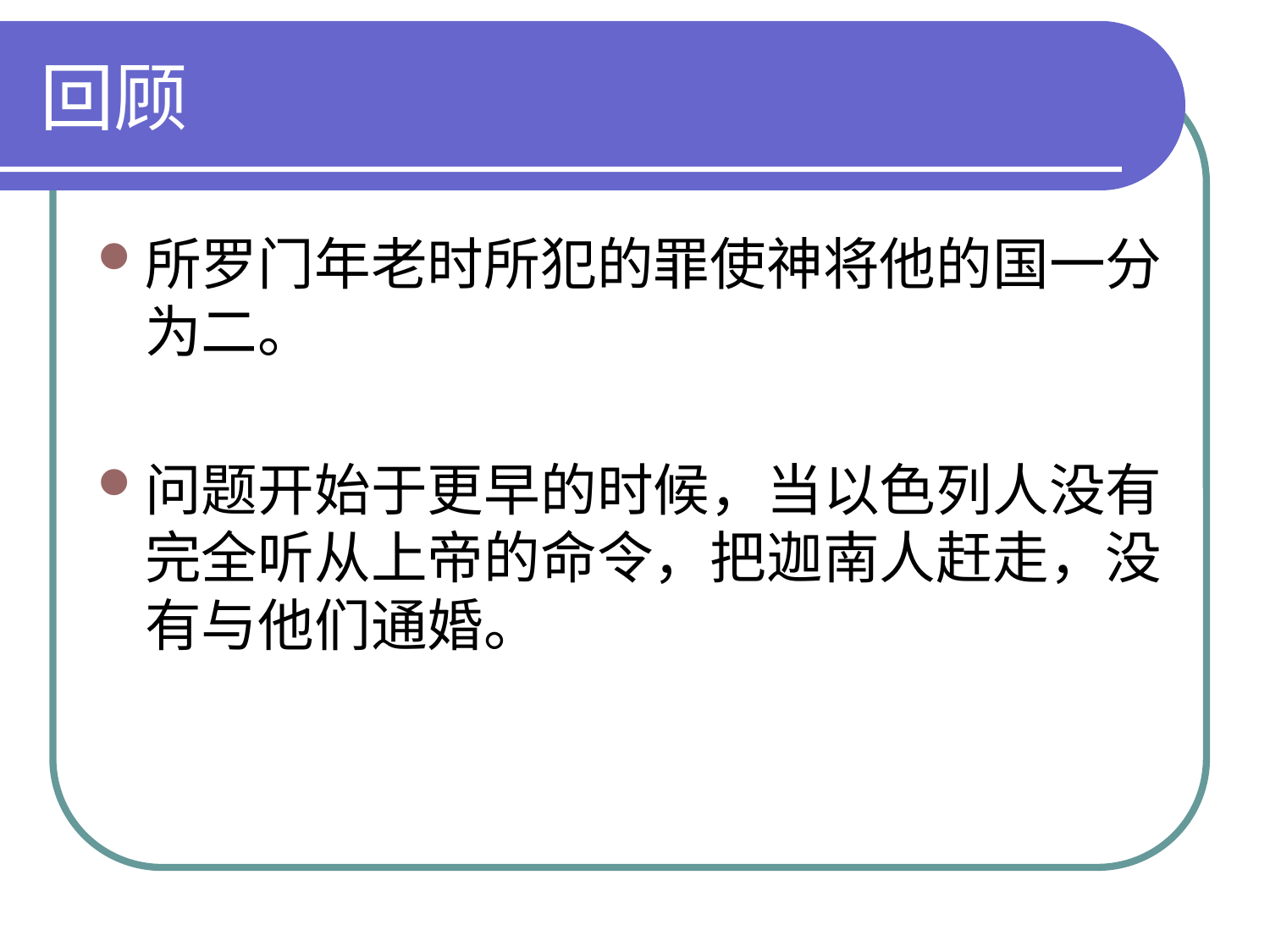

# 回顾
所罗门年老时所犯的罪使神将他的国一分为二。

问题开始于更早的时候，当以色列人没有完全听从上帝的命令，把迦南人赶走，没有与他们通婚。